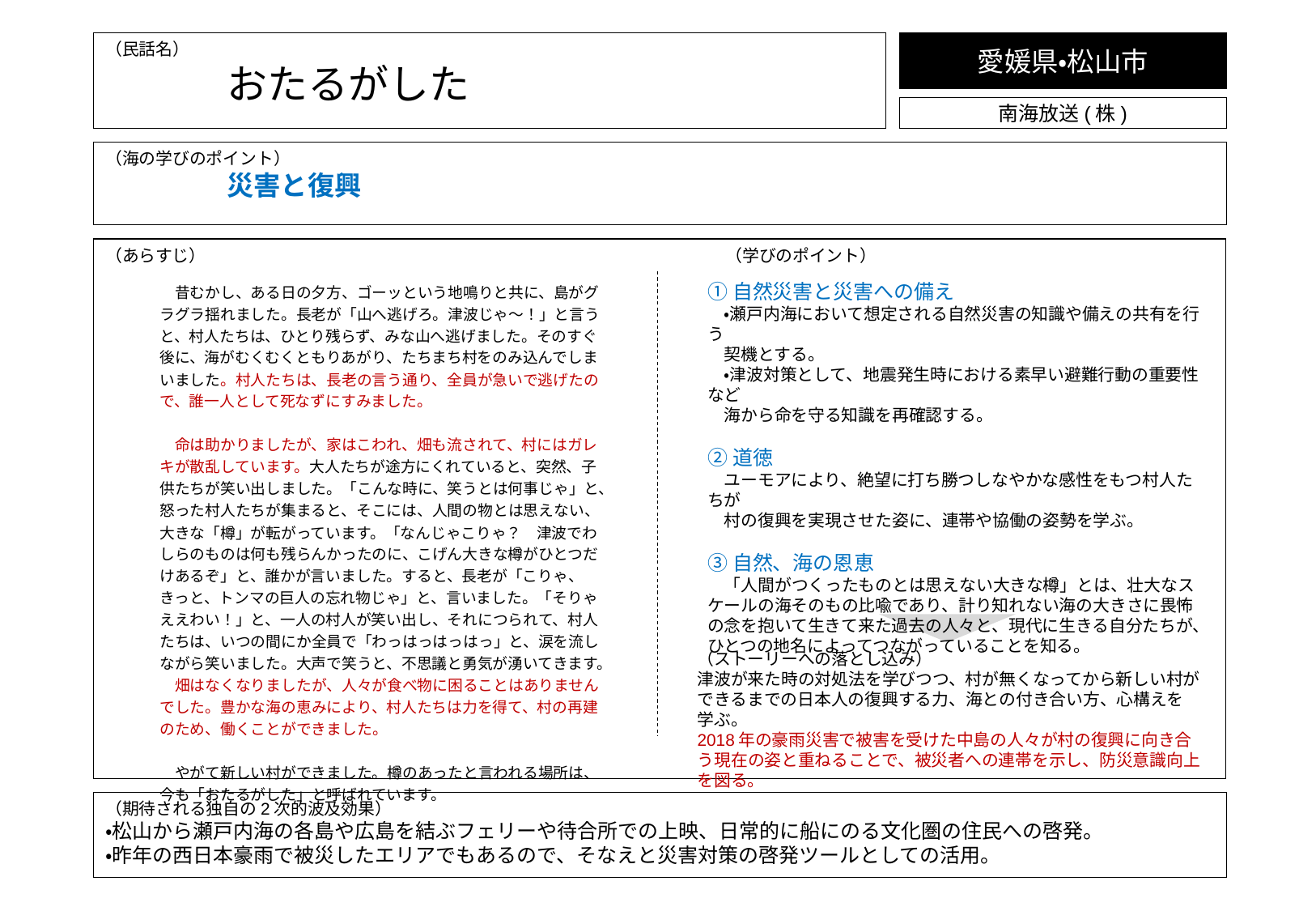

愛媛県・松山市
（民話名）
	おたるがした
南海放送(株)
（海の学びのポイント）
	災害と復興

（あらすじ）				　　　　　　　　（学びのポイント）

　昔むかし、ある日の夕方、ゴーッという地鳴りと共に、島がグラグラ揺れました。長老が「山へ逃げろ。津波じゃ～！」と言うと、村人たちは、ひとり残らず、みな山へ逃げました。そのすぐ後に、海がむくむくともりあがり、たちまち村をのみ込んでしまいました。村人たちは、長老の言う通り、全員が急いで逃げたので、誰一人として死なずにすみました。

　命は助かりましたが、家はこわれ、畑も流されて、村にはガレキが散乱しています。大人たちが途方にくれていると、突然、子供たちが笑い出しました。「こんな時に、笑うとは何事じゃ」と、怒った村人たちが集まると、そこには、人間の物とは思えない、大きな「樽」が転がっています。「なんじゃこりゃ？　津波でわしらのものは何も残らんかったのに、こげん大きな樽がひとつだけあるぞ」と、誰かが言いました。すると、長老が「こりゃ、きっと、トンマの巨人の忘れ物じゃ」と、言いました。「そりゃええわい！」と、一人の村人が笑い出し、それにつられて、村人たちは、いつの間にか全員で「わっはっはっはっ」と、涙を流しながら笑いました。大声で笑うと、不思議と勇気が湧いてきます。　畑はなくなりましたが、人々が食べ物に困ることはありませんでした。豊かな海の恵みにより、村人たちは力を得て、村の再建のため、働くことができました。

　やがて新しい村ができました。樽のあったと言われる場所は、今も「おたるがした」と呼ばれています。
①自然災害と災害への備え
　・瀬戸内海において想定される自然災害の知識や備えの共有を行う
　契機とする。
　・津波対策として、地震発生時における素早い避難行動の重要性など
　海から命を守る知識を再確認する。

②道徳
　ユーモアにより、絶望に打ち勝つしなやかな感性をもつ村人たちが
　村の復興を実現させた姿に、連帯や協働の姿勢を学ぶ。

③自然、海の恩恵
　「人間がつくったものとは思えない大きな樽」とは、壮大なスケールの海そのもの比喩であり、計り知れない海の大きさに畏怖の念を抱いて生きて来た過去の人々と、現代に生きる自分たちが、ひとつの地名によってつながっていることを知る。

（ストーリーへの落とし込み）
津波が来た時の対処法を学びつつ、村が無くなってから新しい村ができるまでの日本人の復興する力、海との付き合い方、心構えを学ぶ。
2018年の豪雨災害で被害を受けた中島の人々が村の復興に向き合う現在の姿と重ねることで、被災者への連帯を示し、防災意識向上を図る。
（期待される独自の2次的波及効果）
・松山から瀬戸内海の各島や広島を結ぶフェリーや待合所での上映、日常的に船にのる文化圏の住民への啓発。
・昨年の西日本豪雨で被災したエリアでもあるので、そなえと災害対策の啓発ツールとしての活用。